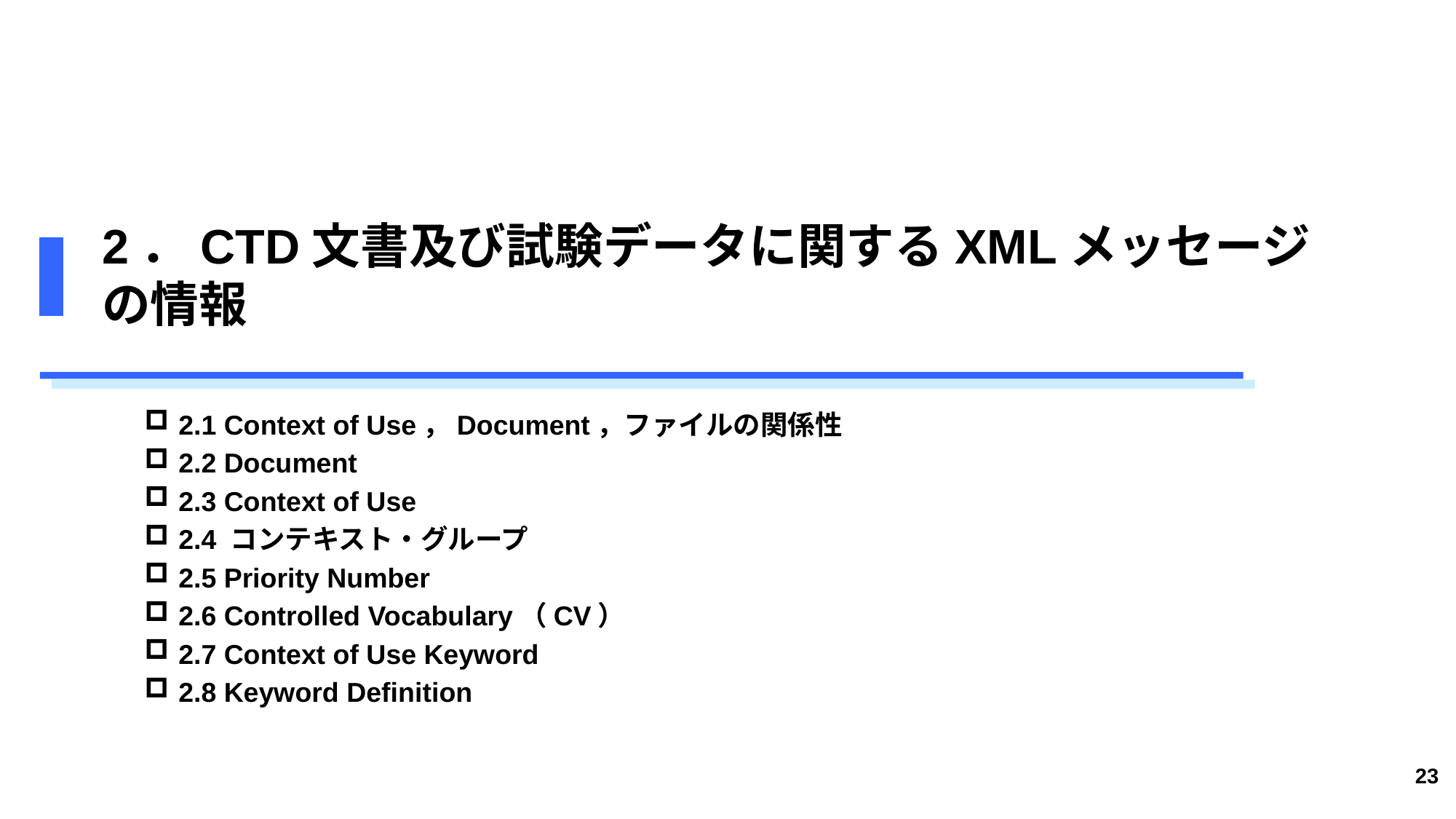

# 2．CTD文書及び試験データに関するXMLメッセージの情報
2.1 Context of Use，Document，ファイルの関係性
2.2 Document
2.3 Context of Use
2.4 コンテキスト・グループ
2.5 Priority Number
2.6 Controlled Vocabulary（CV）
2.7 Context of Use Keyword
2.8 Keyword Definition

23